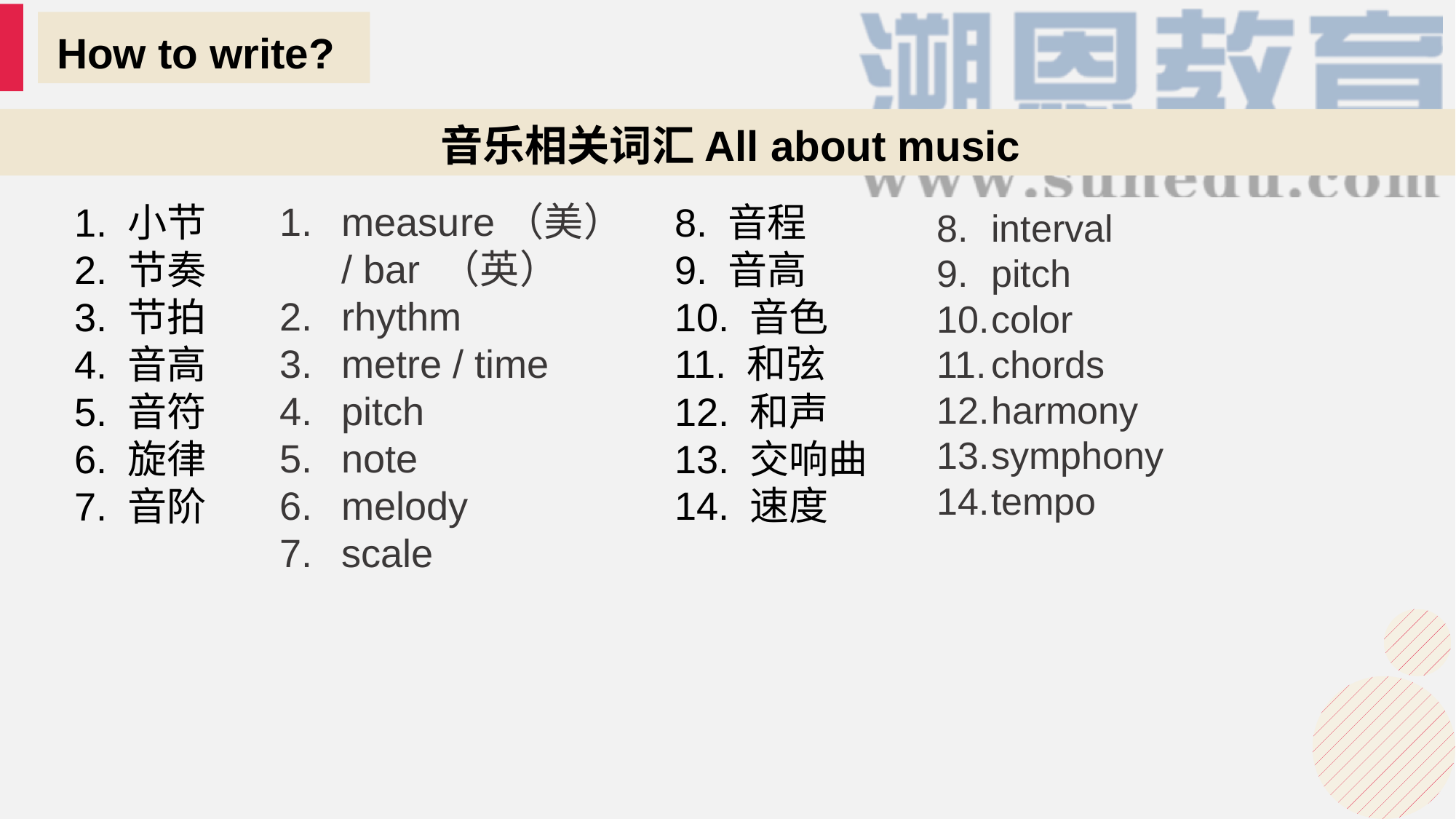

How to write?

音乐相关词汇All about music
measure（美）/ bar （英）
rhythm
metre / time
pitch
note
melody
scale
8. 音程
9. 音高
10. 音色
11. 和弦
12. 和声
13. 交响曲
14. 速度
1. 小节
2. 节奏
3. 节拍
4. 音高
5. 音符
6. 旋律
7. 音阶

interval
pitch
color
chords
harmony
symphony
tempo